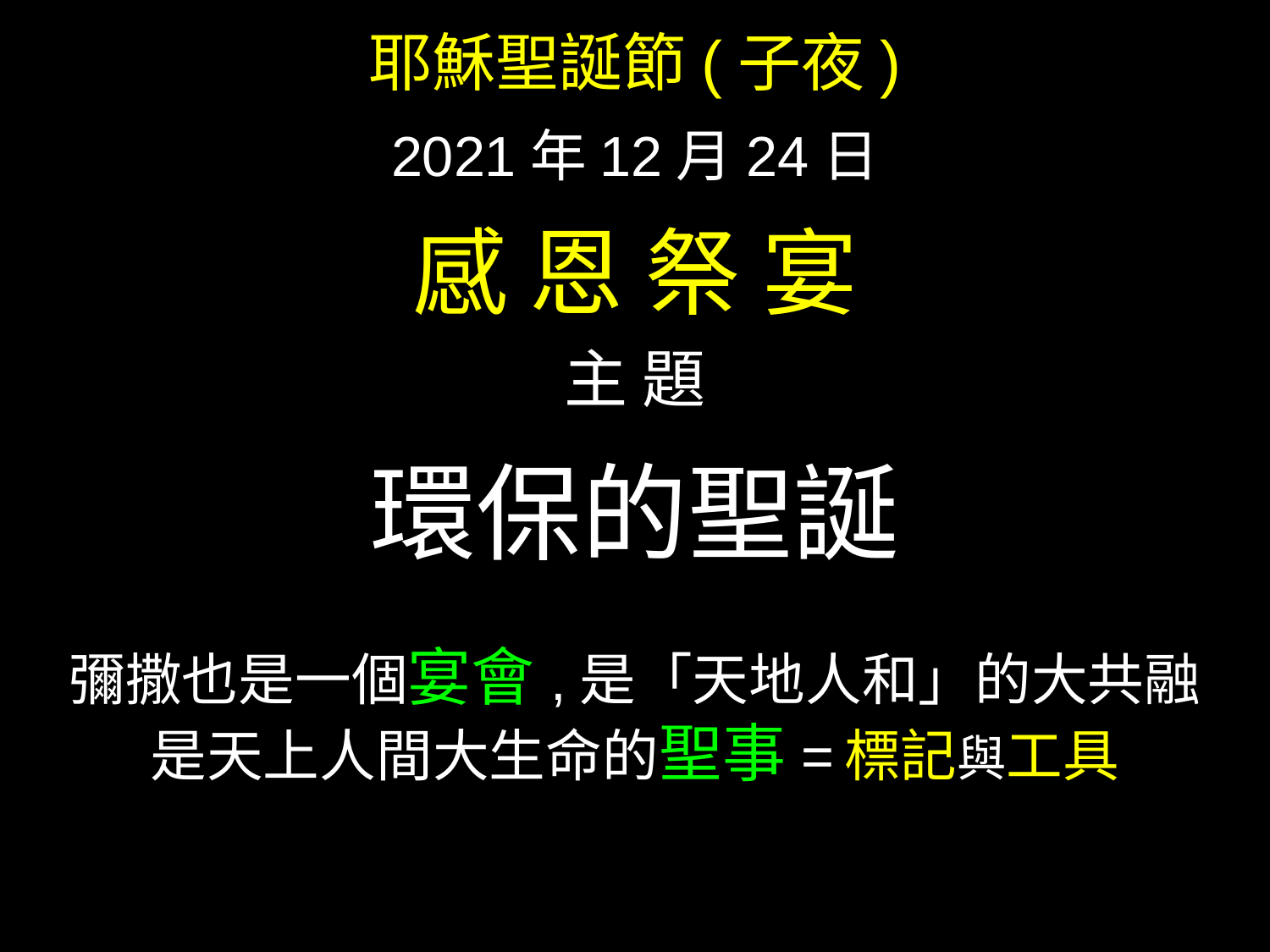

耶穌聖誕節(子夜)
2021年12月24日

感 恩 祭 宴

主 題
環保的聖誕
彌撒也是一個宴會,是「天地人和」的大共融
是天上人間大生命的聖事= 標記與工具